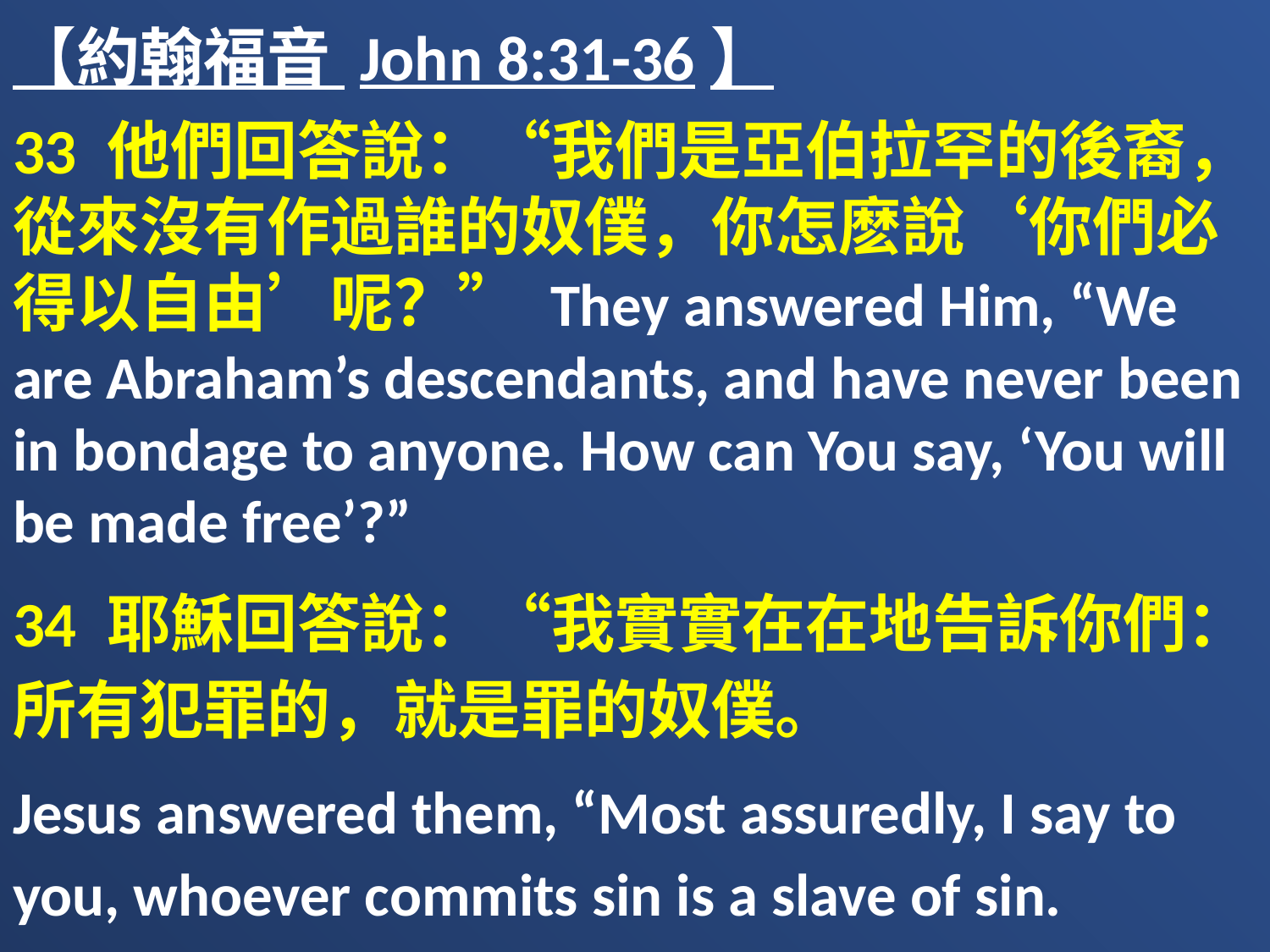

【約翰福音 John 8:31-36】
33 他們回答說：“我們是亞伯拉罕的後裔，從來沒有作過誰的奴僕，你怎麽說‘你們必得以自由’呢？” They answered Him, “We are Abraham’s descendants, and have never been in bondage to anyone. How can You say, ‘You will be made free’?”
34 耶穌回答說：“我實實在在地告訴你們：所有犯罪的，就是罪的奴僕。
Jesus answered them, “Most assuredly, I say to you, whoever commits sin is a slave of sin.